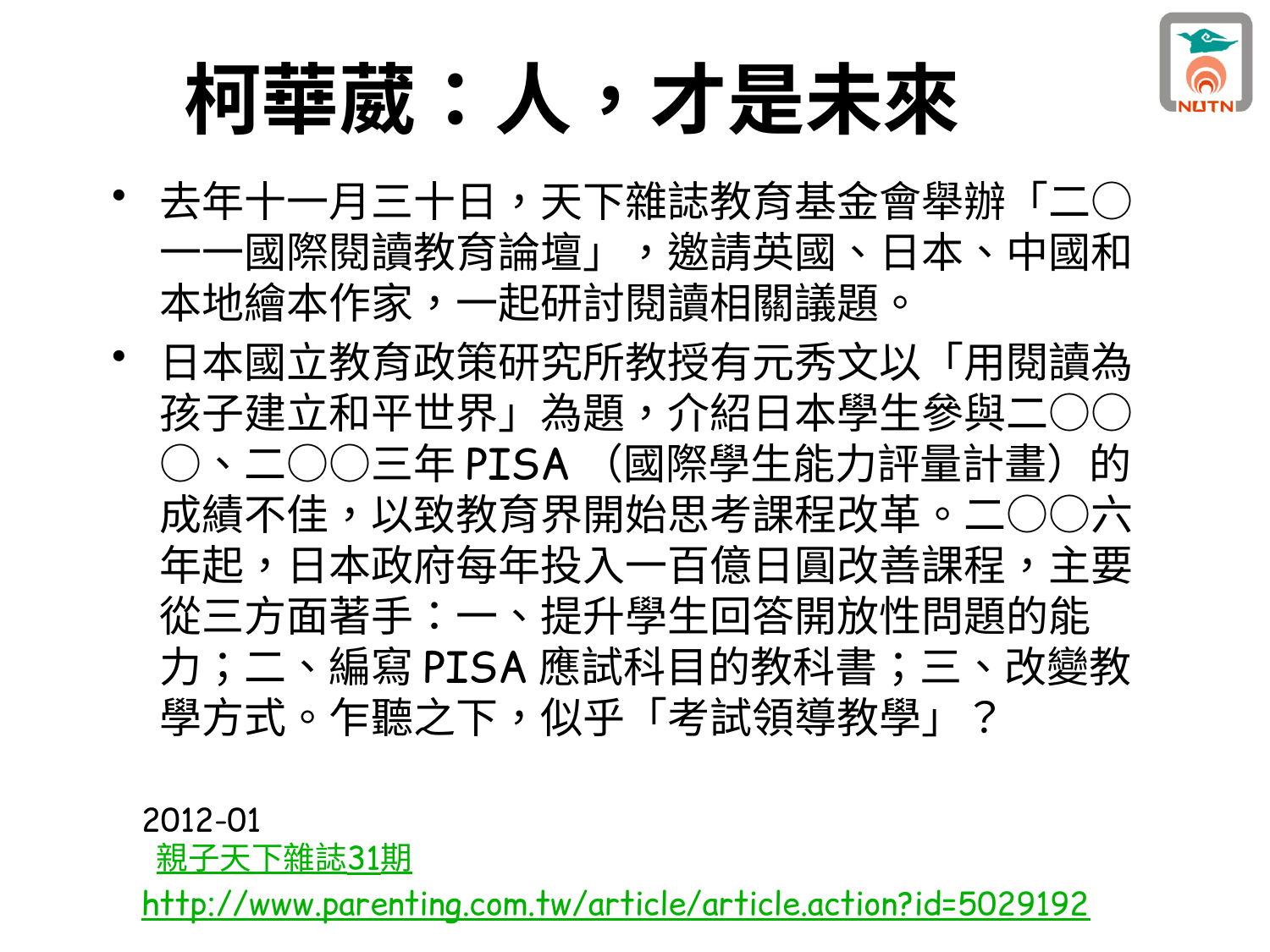

# 柯華葳：人，才是未來
去年十一月三十日，天下雜誌教育基金會舉辦「二○一一國際閱讀教育論壇」，邀請英國、日本、中國和本地繪本作家，一起研討閱讀相關議題。
日本國立教育政策研究所教授有元秀文以「用閱讀為孩子建立和平世界」為題，介紹日本學生參與二○○○、二○○三年PISA（國際學生能力評量計畫）的成績不佳，以致教育界開始思考課程改革。二○○六年起，日本政府每年投入一百億日圓改善課程，主要從三方面著手：一、提升學生回答開放性問題的能力；二、編寫PISA應試科目的教科書；三、改變教學方式。乍聽之下，似乎「考試領導教學」？

2012-01
 親子天下雜誌31期
http://www.parenting.com.tw/article/article.action?id=5029192